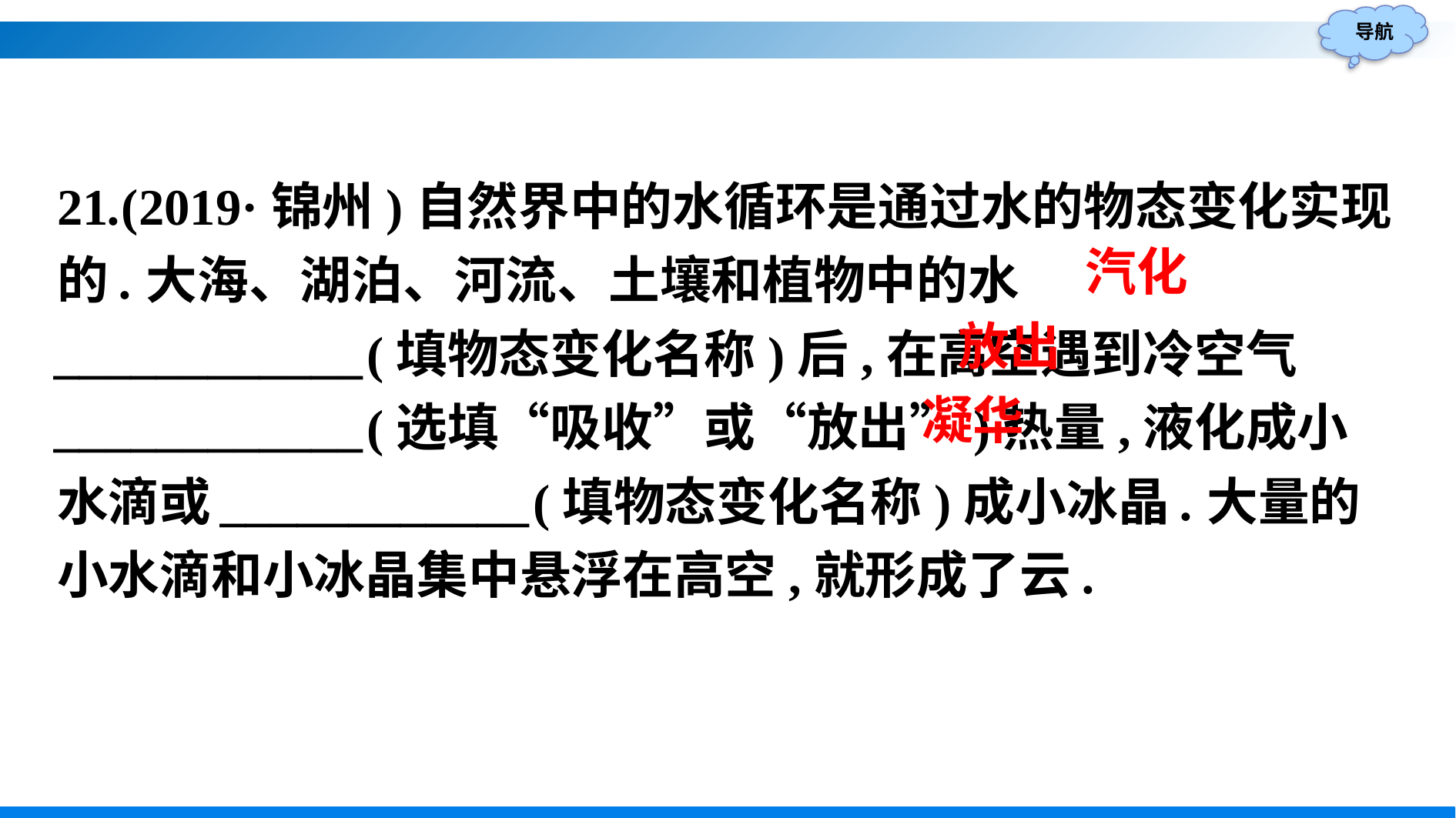

21.(2019·锦州)自然界中的水循环是通过水的物态变化实现的.大海、湖泊、河流、土壤和植物中的水____________(填物态变化名称)后,在高空遇到冷空气____________(选填“吸收”或“放出”)热量,液化成小水滴或____________(填物态变化名称)成小冰晶.大量的小水滴和小冰晶集中悬浮在高空,就形成了云.
汽化
放出
凝华